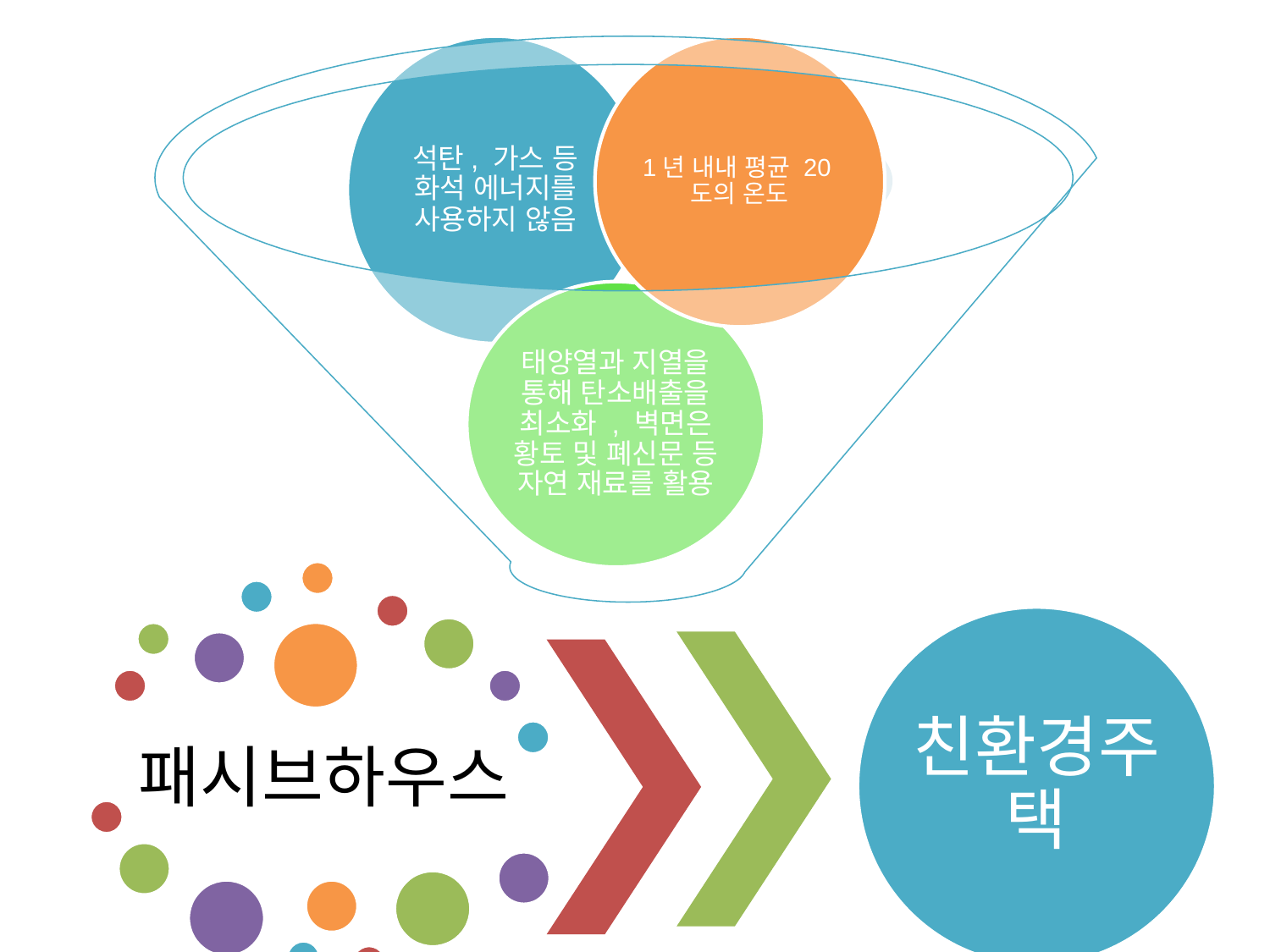

석탄, 가스 등 화석 에너지를 사용하지 않음
태양열과 지열을 통해 탄소배출을 최소화 , 벽면은 황토 및 폐신문 등 자연 재료를 활용
1년 내내 평균 20도의 온도
패시브하우스
친환경주택